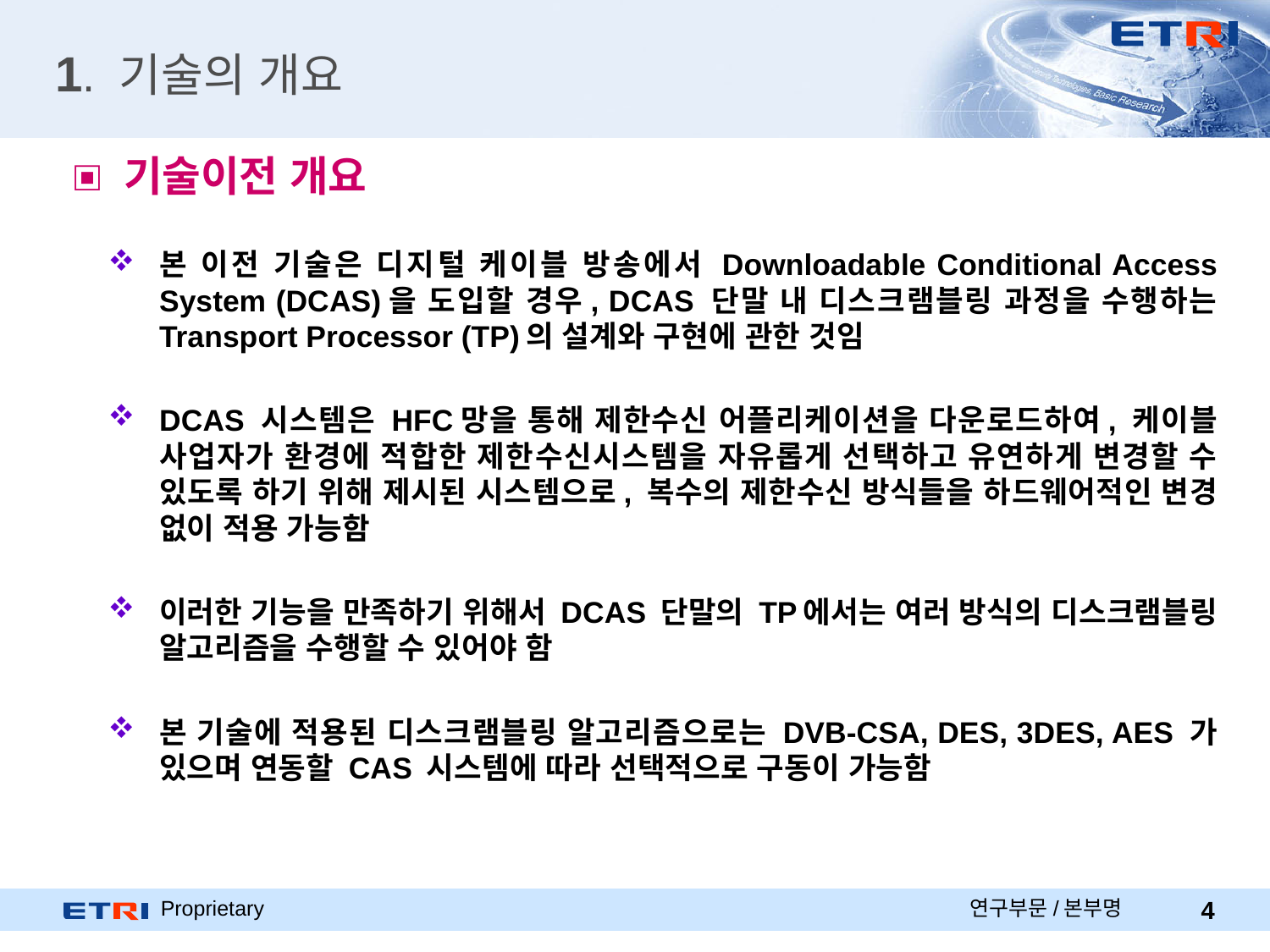

# 1. 기술의 개요
 기술이전 개요

본 이전 기술은 디지털 케이블 방송에서 Downloadable Conditional Access System (DCAS)을 도입할 경우, DCAS 단말 내 디스크램블링 과정을 수행하는 Transport Processor (TP)의 설계와 구현에 관한 것임

DCAS 시스템은 HFC망을 통해 제한수신 어플리케이션을 다운로드하여, 케이블 사업자가 환경에 적합한 제한수신시스템을 자유롭게 선택하고 유연하게 변경할 수 있도록 하기 위해 제시된 시스템으로, 복수의 제한수신 방식들을 하드웨어적인 변경 없이 적용 가능함

이러한 기능을 만족하기 위해서 DCAS 단말의 TP에서는 여러 방식의 디스크램블링 알고리즘을 수행할 수 있어야 함

본 기술에 적용된 디스크램블링 알고리즘으로는 DVB-CSA, DES, 3DES, AES 가 있으며 연동할 CAS 시스템에 따라 선택적으로 구동이 가능함
연구부문/본부명
4